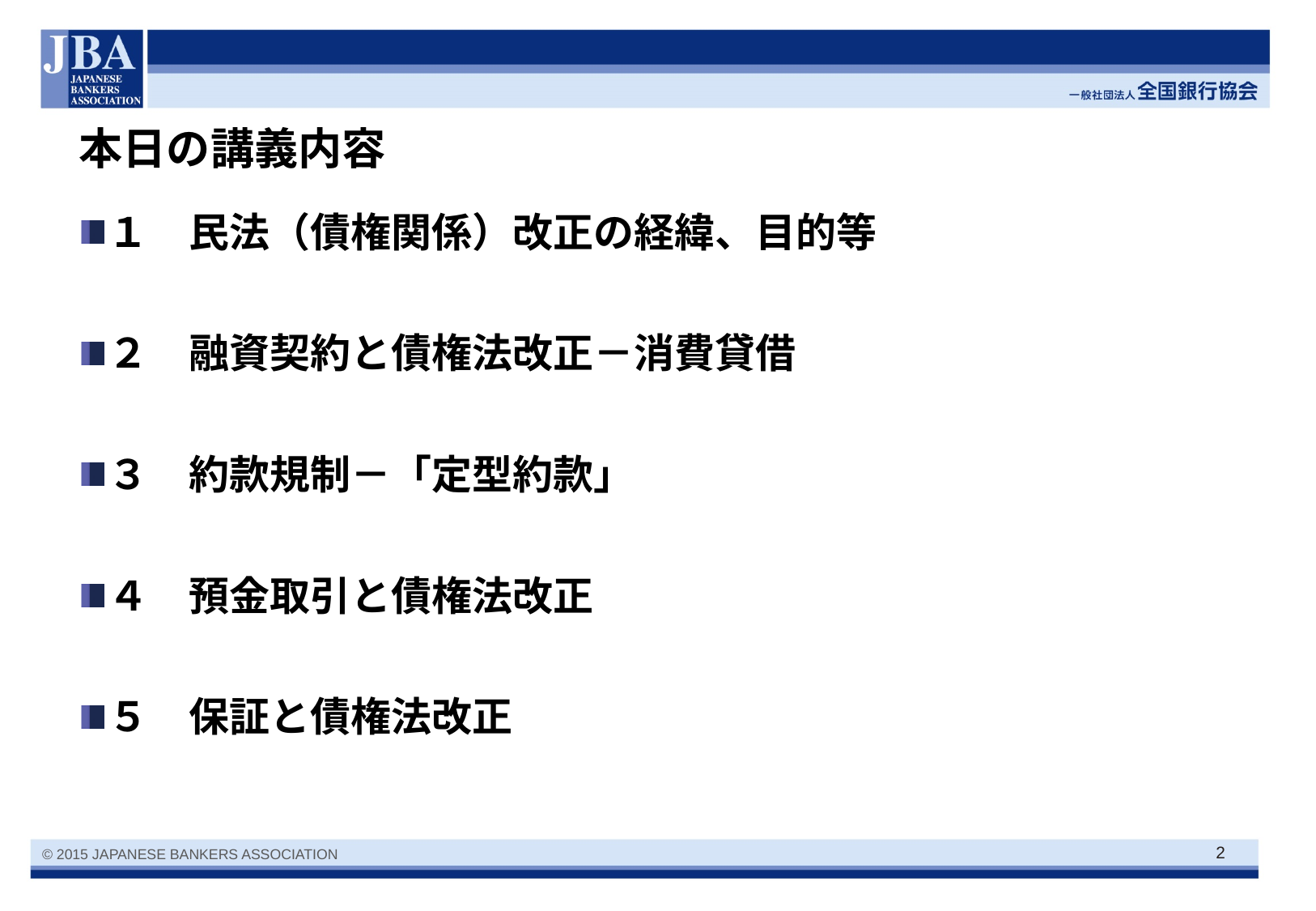

# 本日の講義内容
１　民法（債権関係）改正の経緯、目的等

２　融資契約と債権法改正－消費貸借

３　約款規制－「定型約款」

４　預金取引と債権法改正

５　保証と債権法改正
プレゼンテーションタイトル 30pt